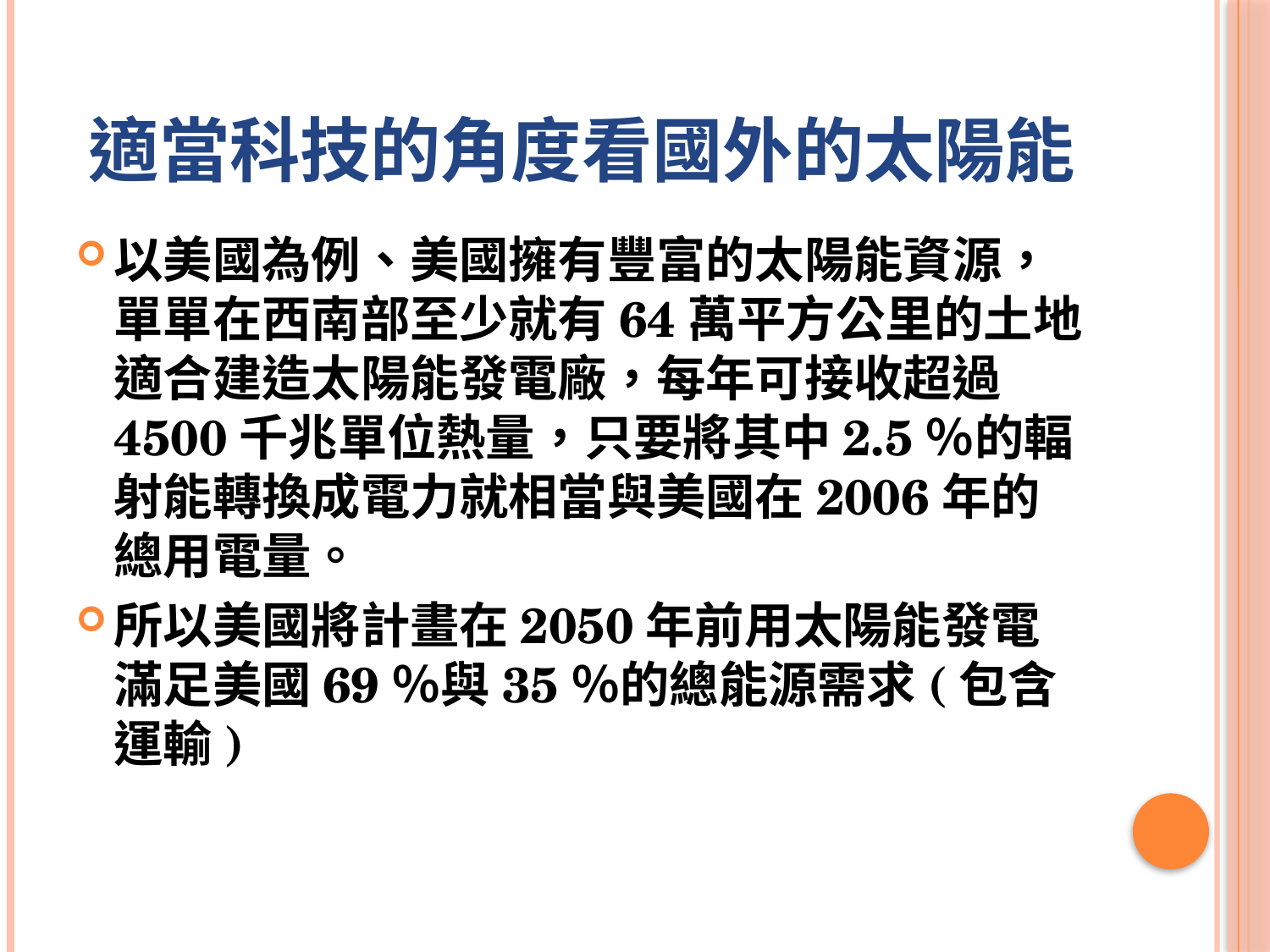

# 適當科技的角度看國外的太陽能
以美國為例、美國擁有豐富的太陽能資源，單單在西南部至少就有64萬平方公里的土地適合建造太陽能發電廠，每年可接收超過4500千兆單位熱量，只要將其中2.5％的輻射能轉換成電力就相當與美國在2006年的總用電量。
所以美國將計畫在2050年前用太陽能發電滿足美國69％與35％的總能源需求(包含運輸)